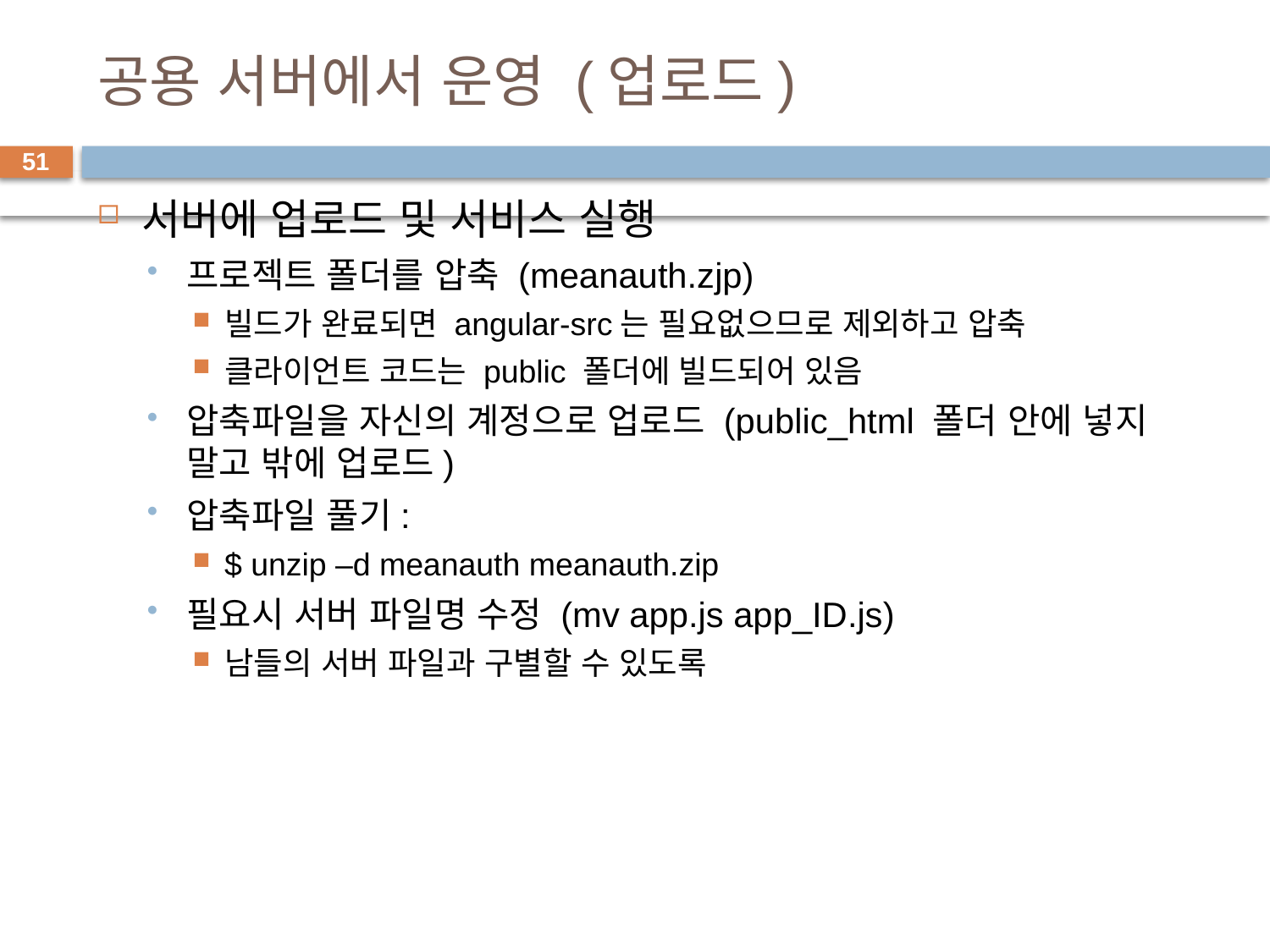

# 공용 서버에서 운영 (업로드)
51
서버에 업로드 및 서비스 실행
프로젝트 폴더를 압축 (meanauth.zjp)
빌드가 완료되면 angular-src는 필요없으므로 제외하고 압축
클라이언트 코드는 public 폴더에 빌드되어 있음
압축파일을 자신의 계정으로 업로드 (public_html 폴더 안에 넣지 말고 밖에 업로드)
압축파일 풀기:
$ unzip –d meanauth meanauth.zip
필요시 서버 파일명 수정 (mv app.js app_ID.js)
남들의 서버 파일과 구별할 수 있도록